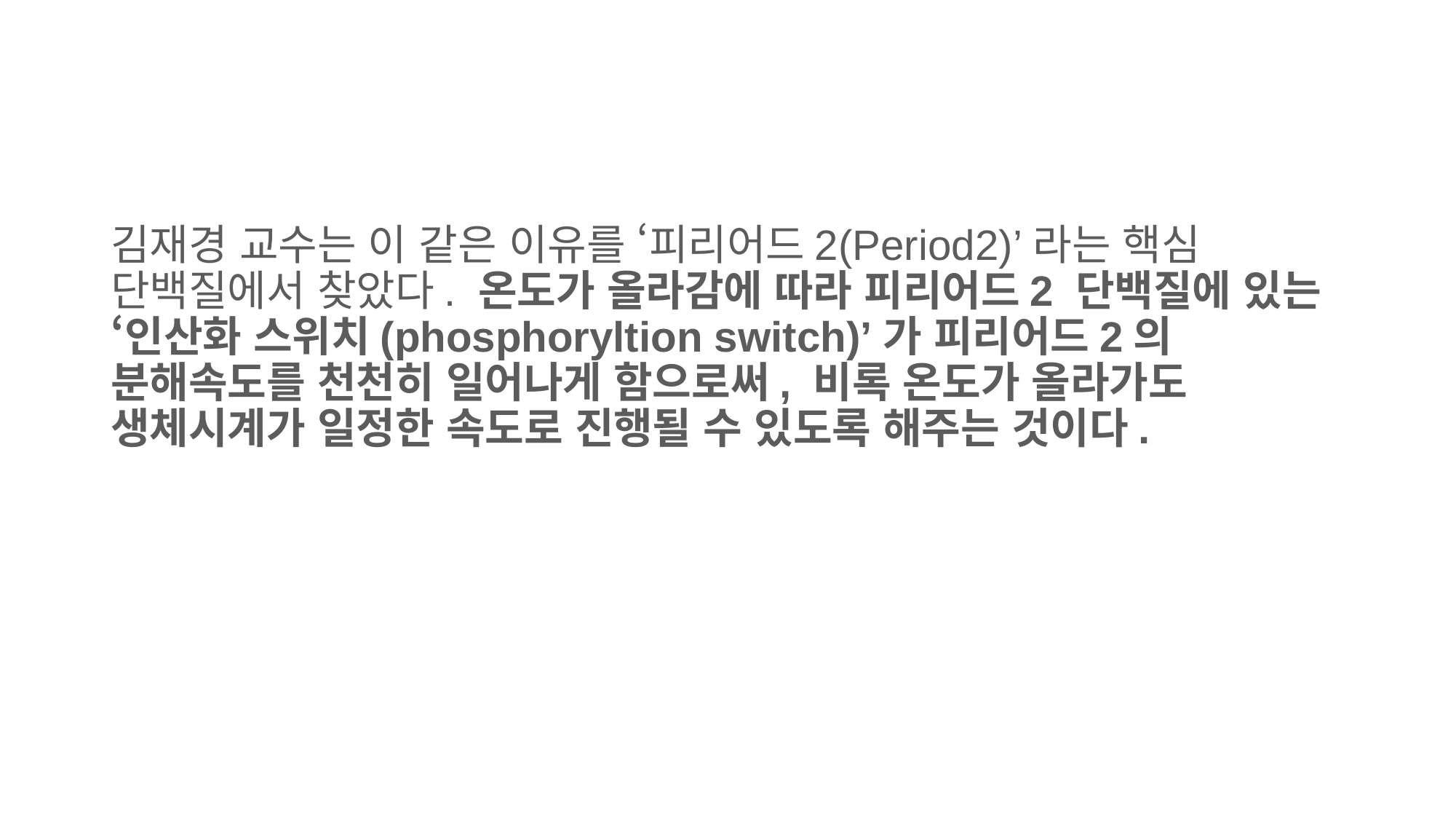

김재경 교수는 이 같은 이유를 ‘피리어드2(Period2)’라는 핵심 단백질에서 찾았다. 온도가 올라감에 따라 피리어드2 단백질에 있는 ‘인산화 스위치(phosphoryltion switch)’가 피리어드2의 분해속도를 천천히 일어나게 함으로써, 비록 온도가 올라가도 생체시계가 일정한 속도로 진행될 수 있도록 해주는 것이다.